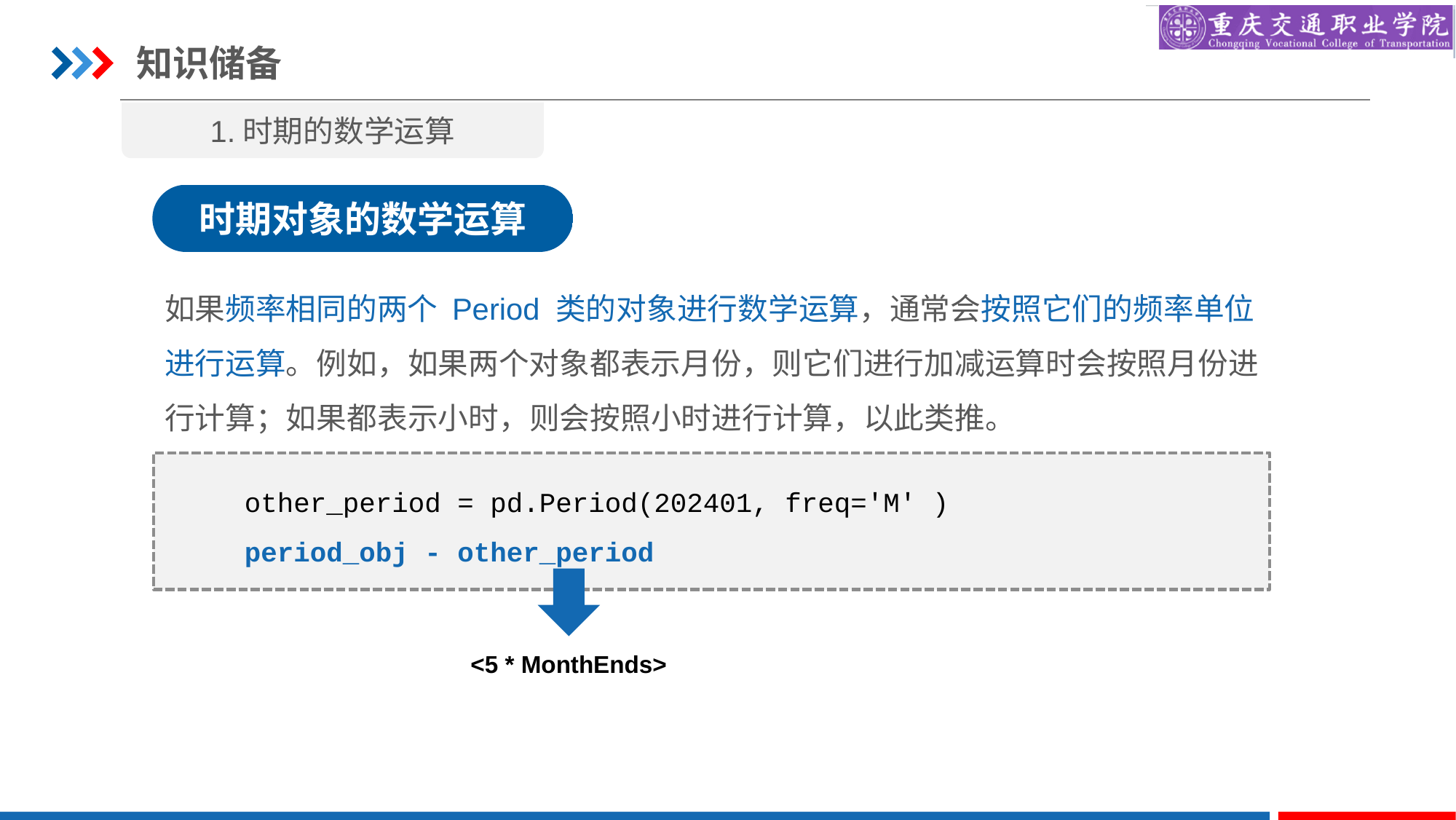

知识储备

1.时期的数学运算
时期对象的数学运算
如果频率相同的两个 Period 类的对象进行数学运算，通常会按照它们的频率单位进行运算。例如，如果两个对象都表示月份，则它们进行加减运算时会按照月份进行计算；如果都表示小时，则会按照小时进行计算，以此类推。

other_period = pd.Period(202401, freq='M' )
period_obj - other_period

<5 * MonthEnds>